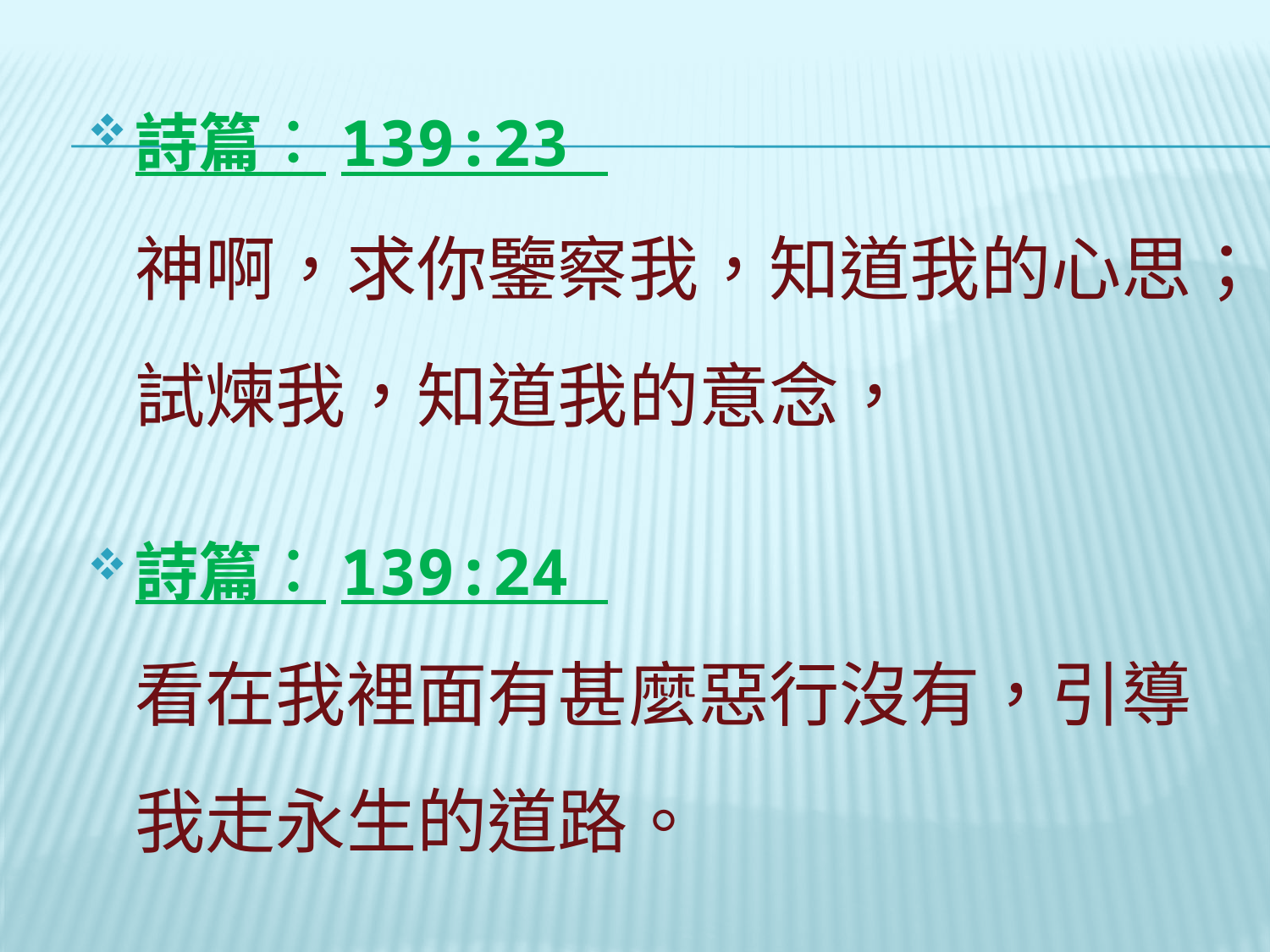

詩篇︰139:23
神啊，求你鑒察我，知道我的心思；試煉我，知道我的意念，

詩篇︰139:24
看在我裡面有甚麼惡行沒有，引導我走永生的道路。